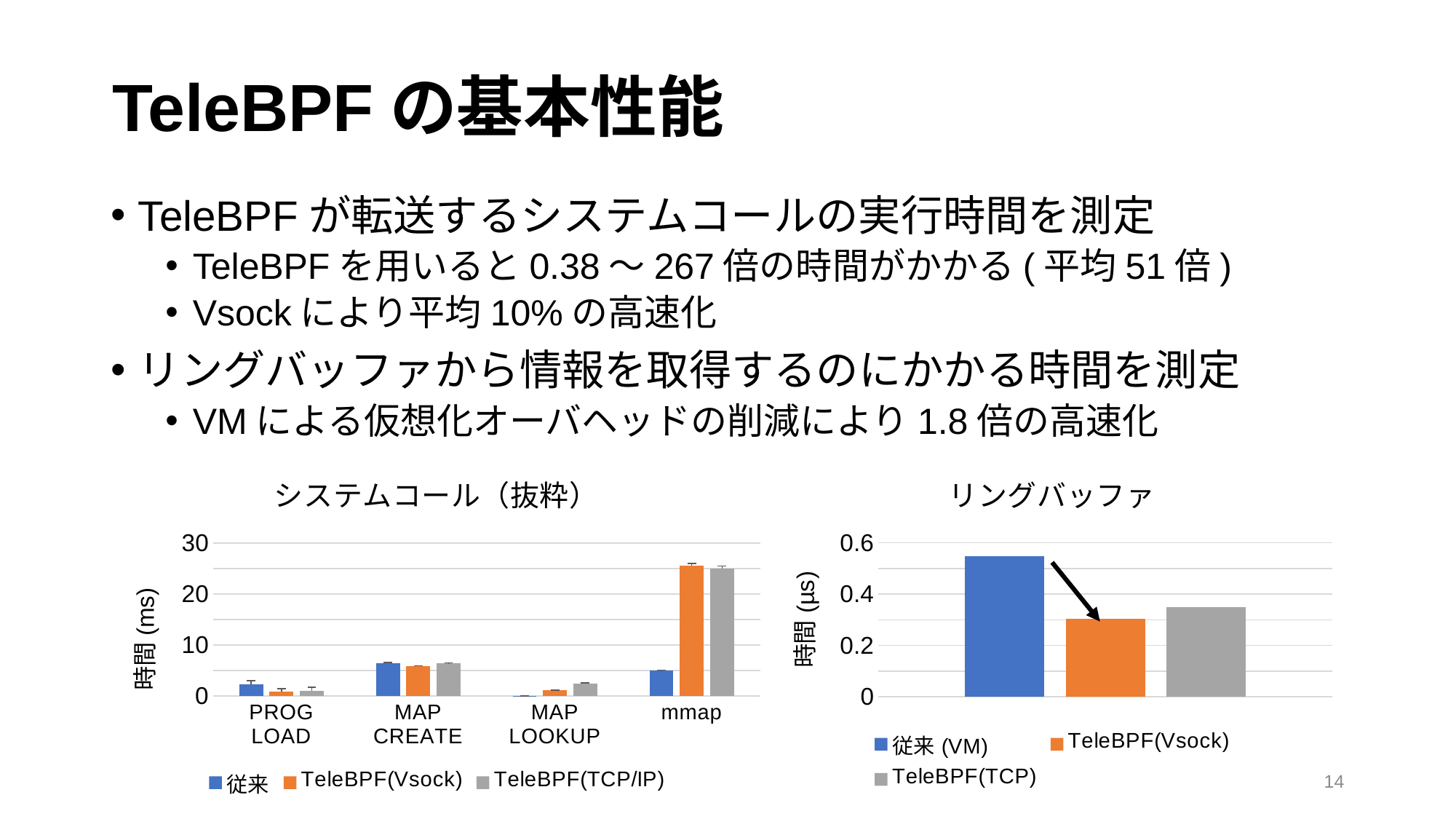

# TeleBPFの基本性能
TeleBPFが転送するシステムコールの実行時間を測定
TeleBPFを用いると0.38〜267倍の時間がかかる(平均51倍)
Vsockにより平均10%の高速化
リングバッファから情報を取得するのにかかる時間を測定
VMによる仮想化オーバヘッドの削減により1.8倍の高速化

### Chart: リングバッファ

| Category | 従来(VM) | TeleBPF(Vsock) | TeleBPF(TCP) |
|---|---|---|---|
| リングバッファ | 0.5483 | 0.3038 | 0.3491 |

### Chart: システムコール（抜粋）

| Category | 従来 | TeleBPF(Vsock) | TeleBPF(TCP/IP) |
|---|---|---|---|
| PROG
LOAD | 2.2631584395604394 | 0.8561077529411765 | 1.024104069767442 |
| MAP
CREATE | 6.382686930107527 | 5.895373111702127 | 6.433492411764705 |
| MAP
LOOKUP | 0.00928352631578947 | 1.07201576470588 | 2.3921088947368396 |
| mmap | 4.963823875 | 25.5242565 | 25.038142399999998 |
14